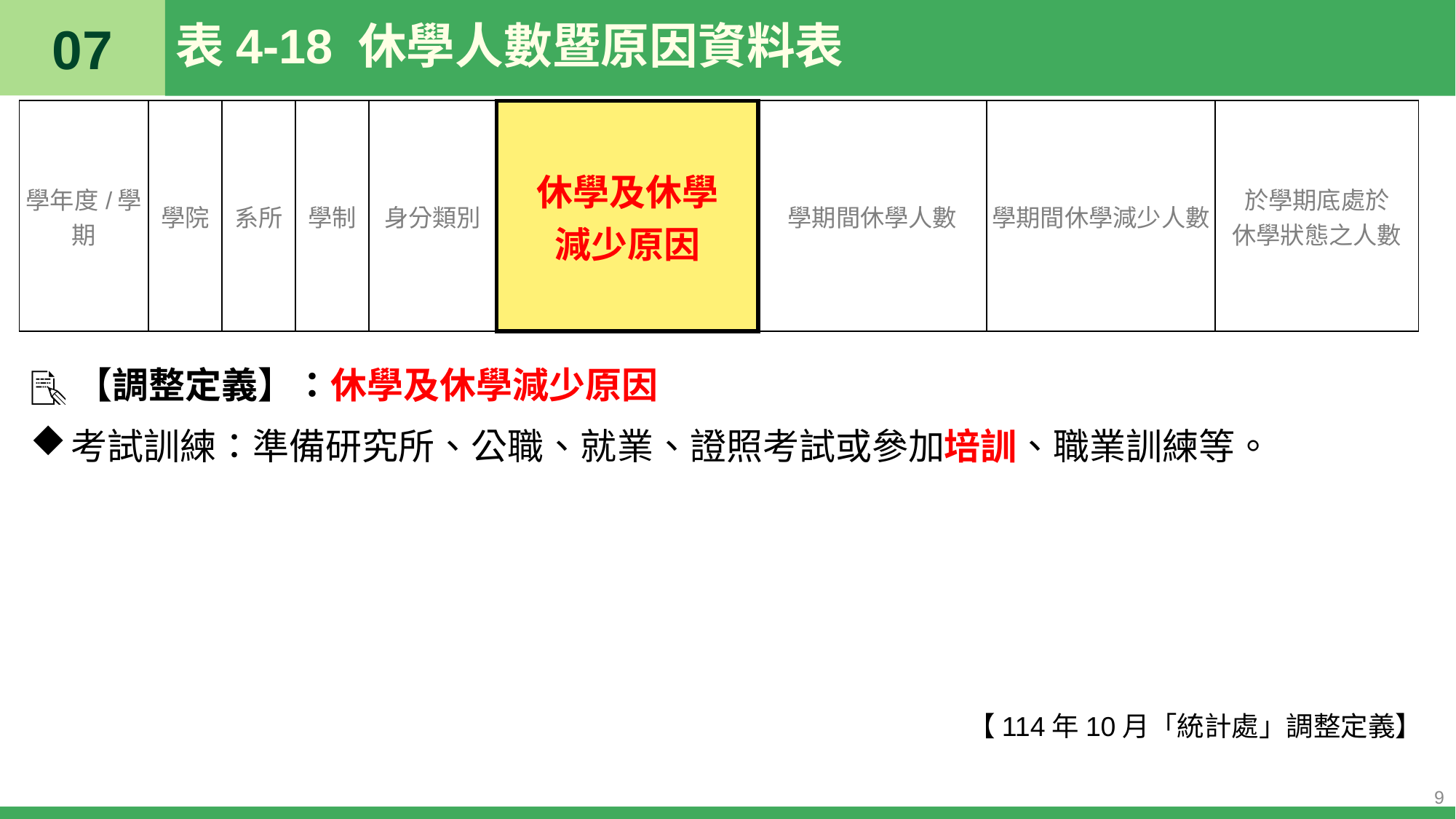

07
# 表4-18 休學人數暨原因資料表
| 學年度/學期 | 學院 | 系所 | 學制 | 身分類別 | 休學及休學 減少原因 | 學期間休學人數 | 學期間休學減少人數 | 於學期底處於 休學狀態之人數 |
| --- | --- | --- | --- | --- | --- | --- | --- | --- |
📝【調整定義】：休學及休學減少原因
考試訓練：準備研究所、公職、就業、證照考試或參加培訓、職業訓練等。

【114年10月「統計處」調整定義】
9